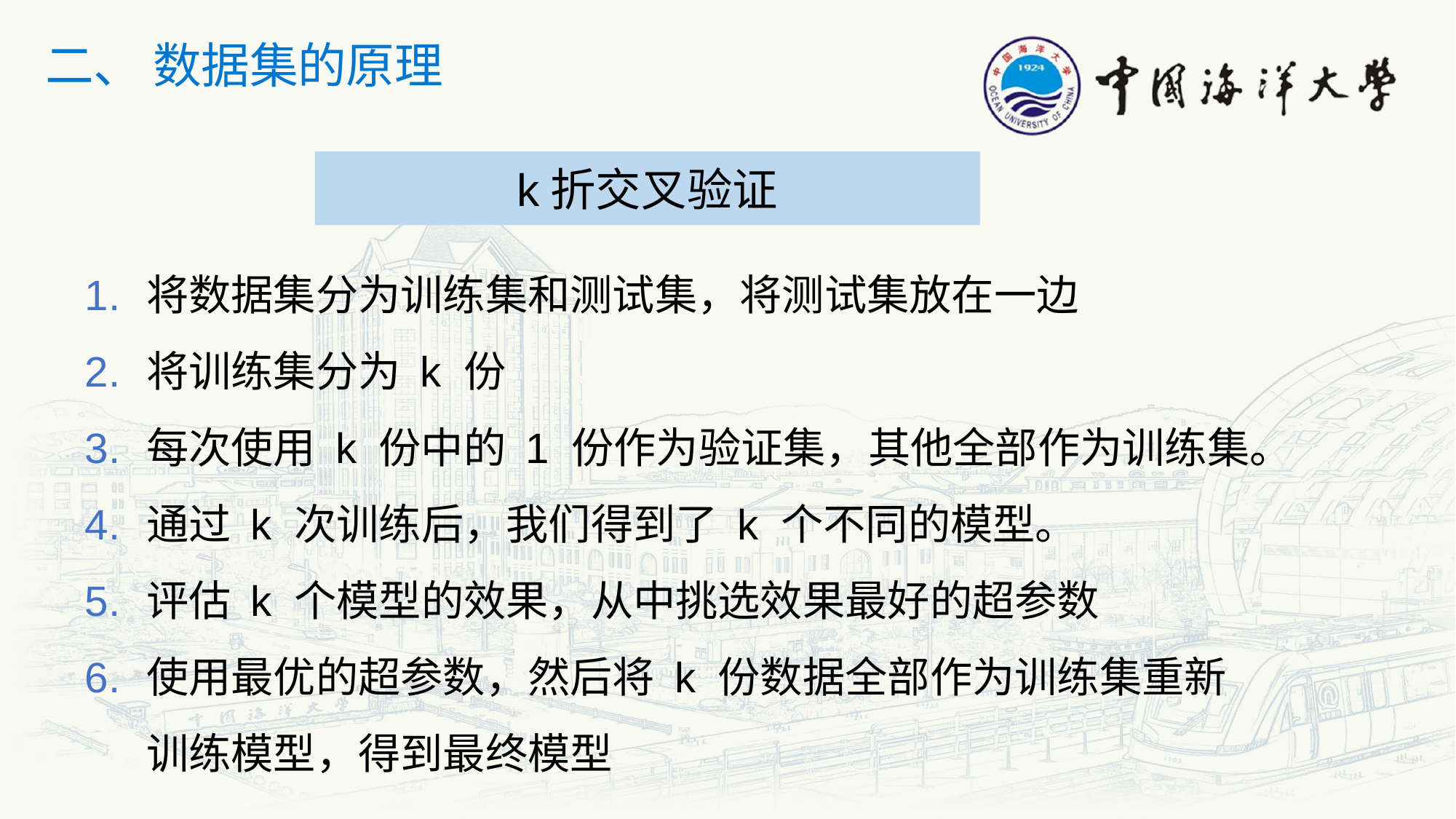

二、 数据集的原理
k折交叉验证
将数据集分为训练集和测试集，将测试集放在一边
将训练集分为 k 份
每次使用 k 份中的 1 份作为验证集，其他全部作为训练集。
通过 k 次训练后，我们得到了 k 个不同的模型。
评估 k 个模型的效果，从中挑选效果最好的超参数
使用最优的超参数，然后将 k 份数据全部作为训练集重新训练模型，得到最终模型